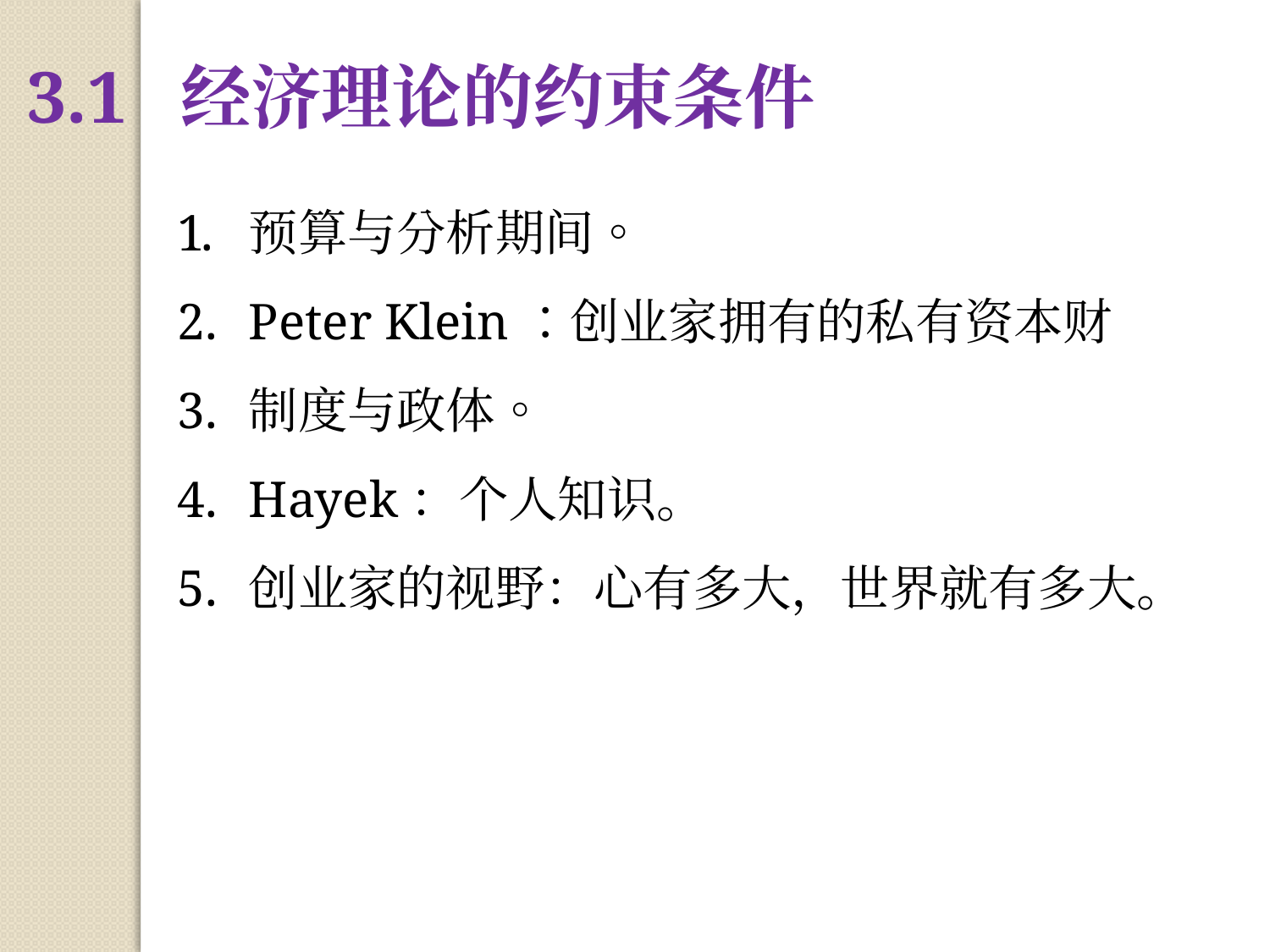

3.1  经济理论的约束条件
预算与分析期间。
Peter Klein：创业家拥有的私有资本财
制度与政体。
Hayek：个人知识。
创业家的视野：心有多大，世界就有多大。